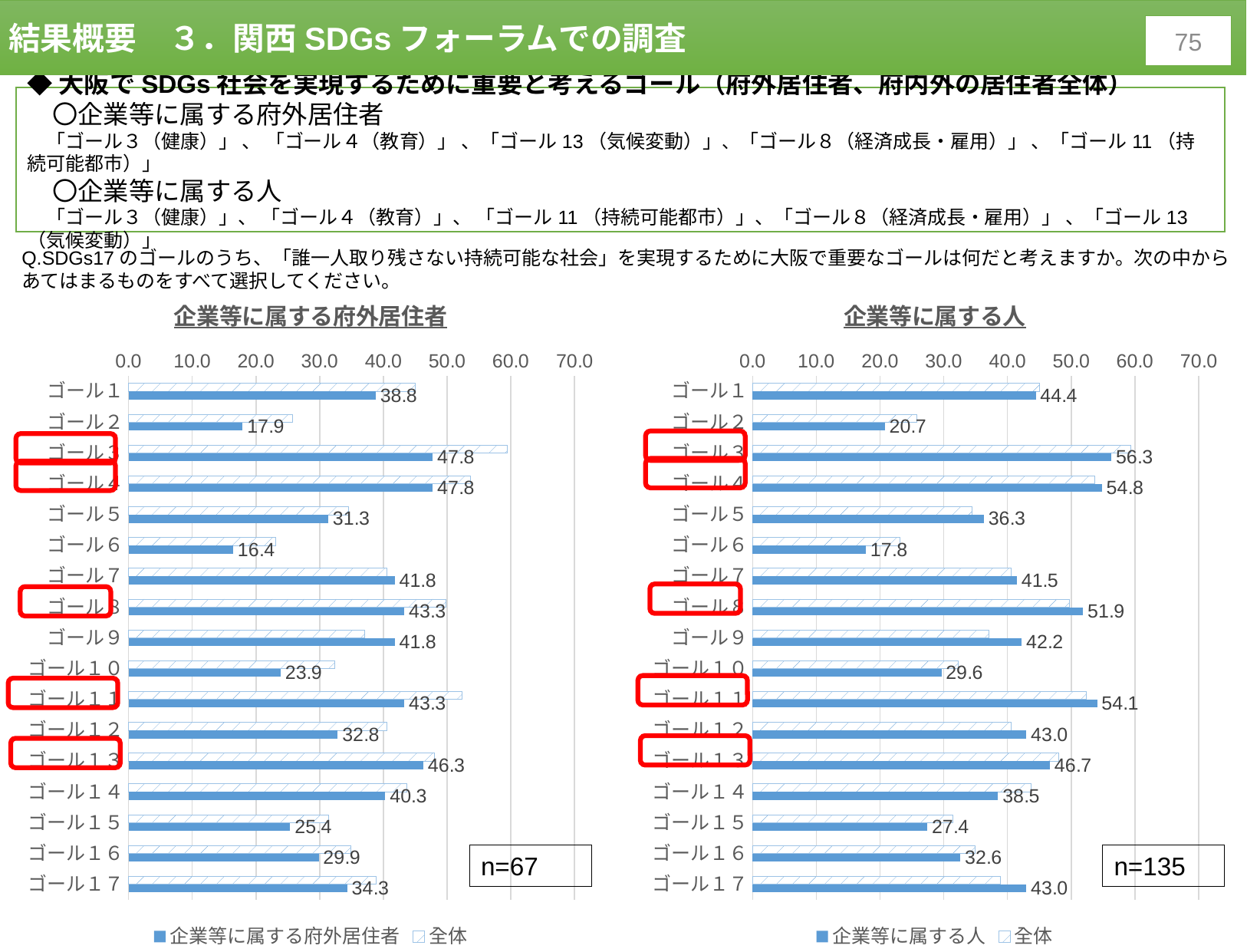

結果概要　３．関西SDGsフォーラムでの調査
75
◆大阪でSDGs社会を実現するために重要と考えるゴール（府外居住者、府内外の居住者全体）
　〇企業等に属する府外居住者
　「ゴール３（健康）」 、 「ゴール４（教育）」 、「ゴール13（気候変動）」、「ゴール８（経済成長・雇用）」 、「ゴール11（持続可能都市）」
　〇企業等に属する人
　「ゴール３（健康）」、 「ゴール４（教育）」、 「ゴール11（持続可能都市）」、「ゴール８（経済成長・雇用）」 、「ゴール13（気候変動）」
Q.SDGs17のゴールのうち、「誰一人取り残さない持続可能な社会」を実現するために大阪で重要なゴールは何だと考えますか。次の中からあてはまるものをすべて選択してください。

### Chart: 企業等に属する府外居住者

| Category | 全体 | 企業等に属する府外居住者 |
|---|---|---|
| ゴール１ | 44.97816593886463 | 38.80597014925373 |
| ゴール２ | 25.76419213973799 | 17.91044776119403 |
| ゴール３ | 59.388646288209614 | 47.76119402985074 |
| ゴール４ | 53.7117903930131 | 47.76119402985074 |
| ゴール５ | 34.49781659388647 | 31.343283582089555 |
| ゴール６ | 23.144104803493452 | 16.417910447761194 |
| ゴール７ | 40.61135371179039 | 41.7910447761194 |
| ゴール８ | 49.78165938864629 | 43.28358208955223 |
| ゴール９ | 37.117903930131 | 41.7910447761194 |
| ゴール１０ | 32.314410480349345 | 23.88059701492537 |
| ゴール１１ | 52.40174672489083 | 43.28358208955223 |
| ゴール１２ | 40.61135371179039 | 32.83582089552239 |
| ゴール１３ | 48.03493449781659 | 46.26865671641791 |
| ゴール１４ | 43.66812227074236 | 40.298507462686565 |
| ゴール１５ | 31.4410480349345 | 25.37313432835821 |
| ゴール１６ | 34.93449781659388 | 29.850746268656714 |
| ゴール１７ | 38.864628820960704 | 34.32835820895522 |

### Chart: 企業等に属する人

| Category | 全体 | 企業等に属する人 |
|---|---|---|
| ゴール１ | 44.97816593886463 | 44.44444444444444 |
| ゴール２ | 25.76419213973799 | 20.74074074074074 |
| ゴール３ | 59.388646288209614 | 56.2962962962963 |
| ゴール４ | 53.7117903930131 | 54.81481481481482 |
| ゴール５ | 34.49781659388647 | 36.2962962962963 |
| ゴール６ | 23.144104803493452 | 17.77777777777778 |
| ゴール７ | 40.61135371179039 | 41.48148148148148 |
| ゴール８ | 49.78165938864629 | 51.85185185185185 |
| ゴール９ | 37.117903930131 | 42.22222222222222 |
| ゴール１０ | 32.314410480349345 | 29.629629629629626 |
| ゴール１１ | 52.40174672489083 | 54.074074074074076 |
| ゴール１２ | 40.61135371179039 | 42.96296296296296 |
| ゴール１３ | 48.03493449781659 | 46.666666666666664 |
| ゴール１４ | 43.66812227074236 | 38.51851851851852 |
| ゴール１５ | 31.4410480349345 | 27.40740740740741 |
| ゴール１６ | 34.93449781659388 | 32.592592592592595 |
| ゴール１７ | 38.864628820960704 | 42.96296296296296 |

n=67
n=135